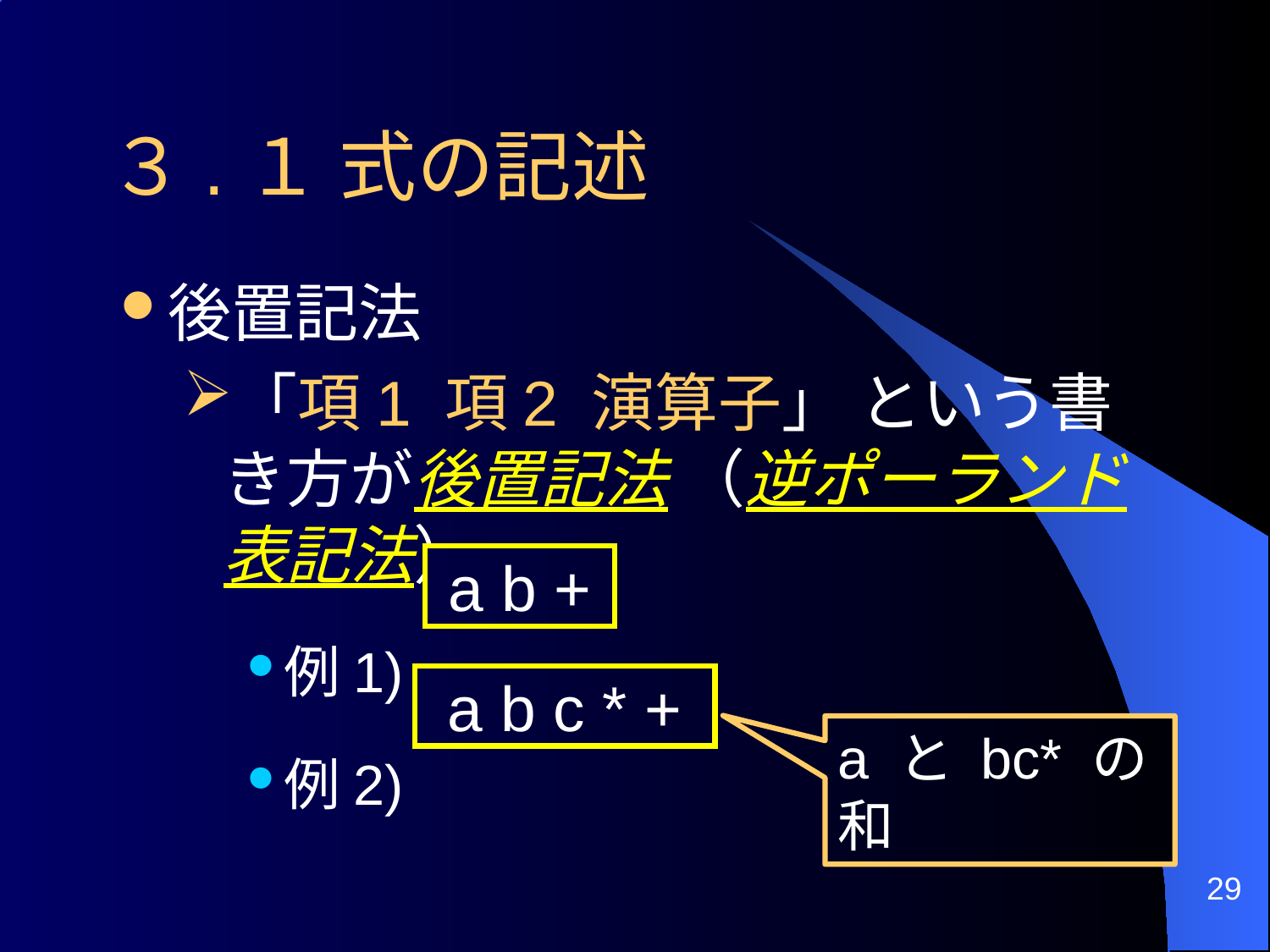

# ３.１ 式の記述
後置記法
「項1 項2 演算子」 という書き方が後置記法 （逆ポーランド表記法）
例1)
例2)
a b +
a b c * +
a と bc* の和
29